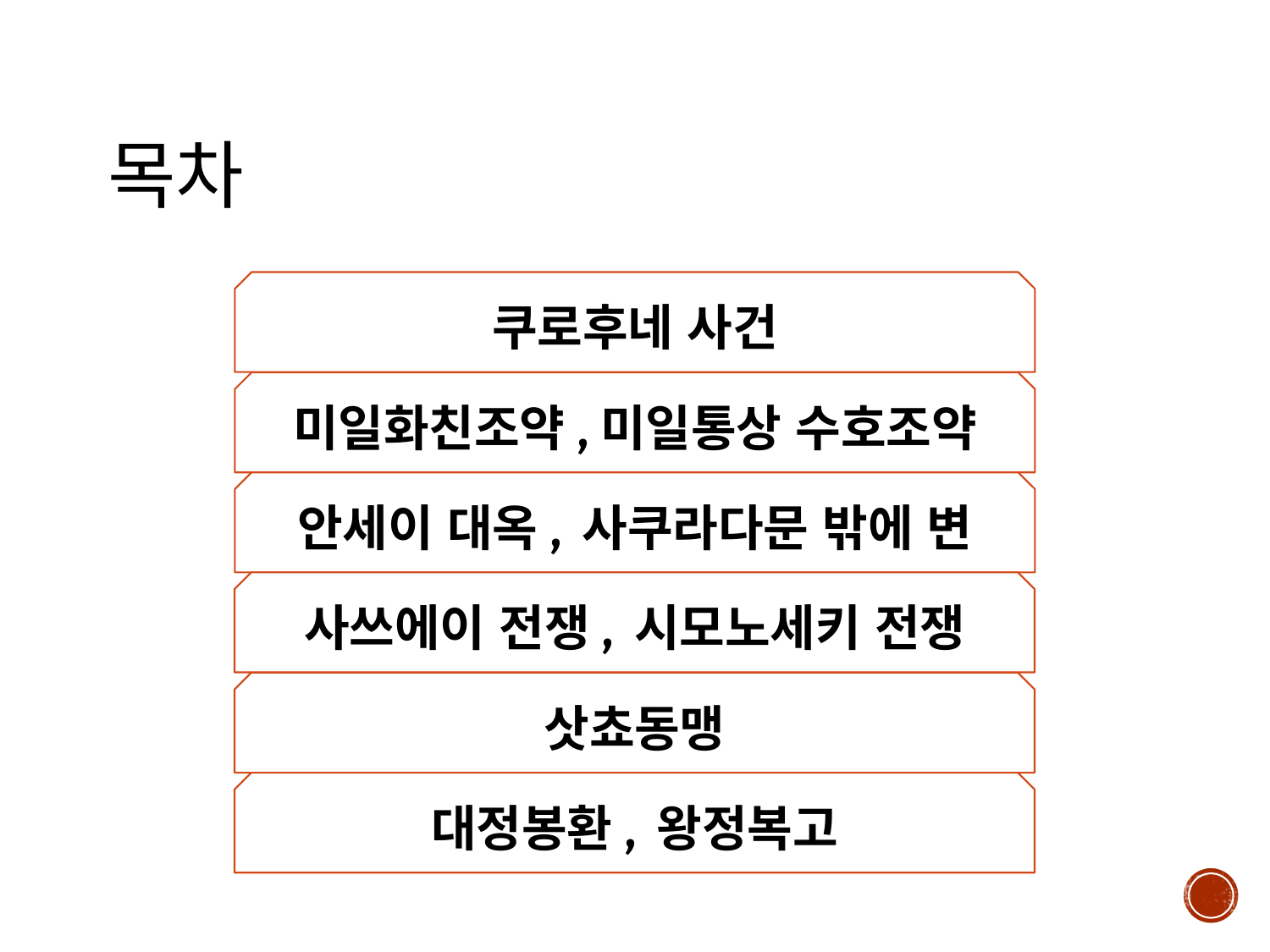

# 목차
쿠로후네 사건
미일화친조약,미일통상 수호조약
안세이 대옥, 사쿠라다문 밖에 변
사쓰에이 전쟁, 시모노세키 전쟁
삿쵸동맹
대정봉환, 왕정복고